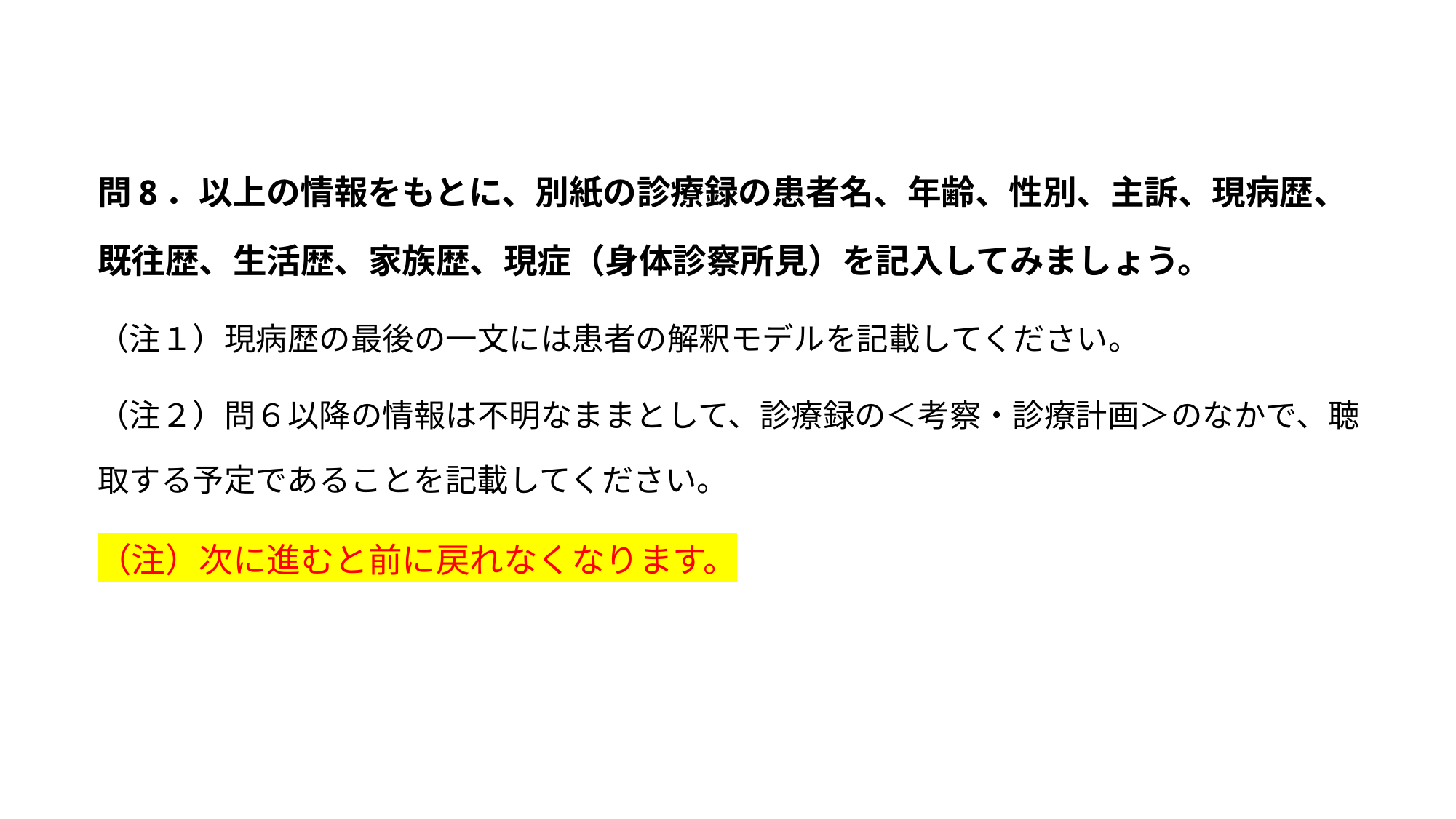

問8．以上の情報をもとに、別紙の診療録の患者名、年齢、性別、主訴、現病歴、既往歴、生活歴、家族歴、現症（身体診察所見）を記入してみましょう。
（注１）現病歴の最後の一文には患者の解釈モデルを記載してください。
（注２）問６以降の情報は不明なままとして、診療録の＜考察・診療計画＞のなかで、聴取する予定であることを記載してください。
（注）次に進むと前に戻れなくなります。